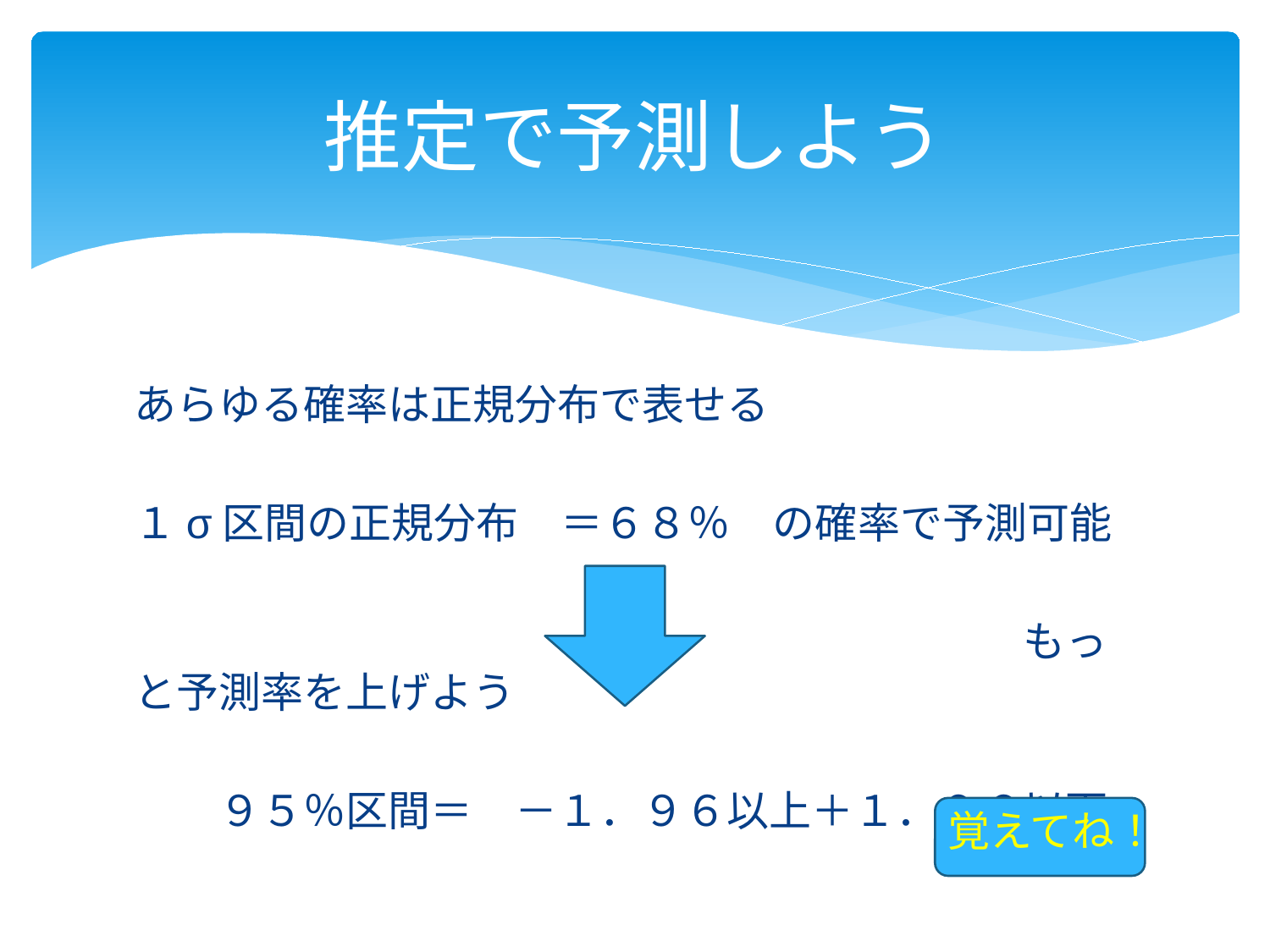

# 推定で予測しよう
あらゆる確率は正規分布で表せる

１σ区間の正規分布　＝６８％　の確率で予測可能

　　　　　　　　　　　　　　　　　　　　　もっと予測率を上げよう

　　９５％区間＝　－１．９６以上＋１．９６以下

覚えてね！